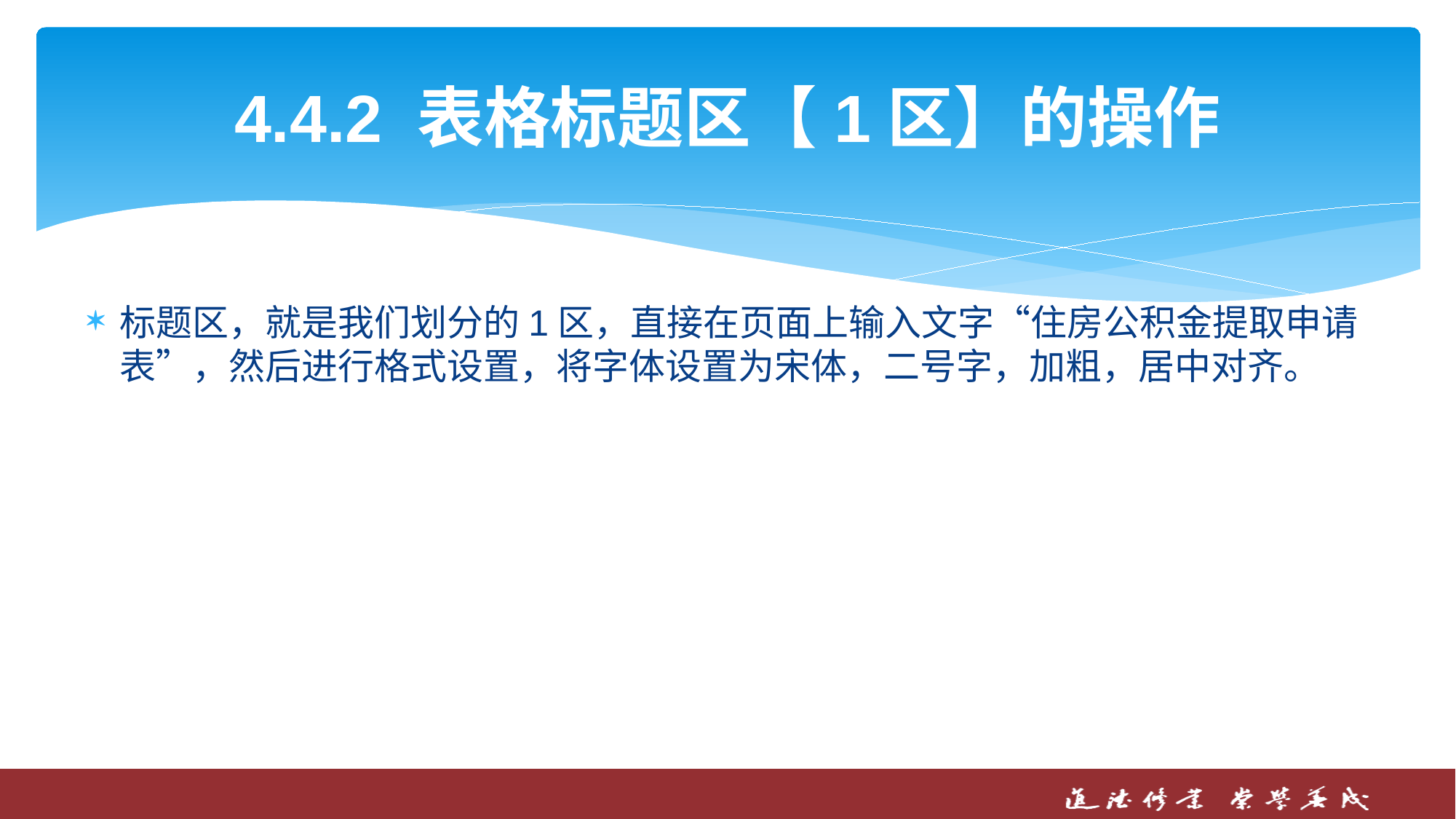

# 4.4.2 表格标题区【1区】的操作
标题区，就是我们划分的1区，直接在页面上输入文字“住房公积金提取申请表”，然后进行格式设置，将字体设置为宋体，二号字，加粗，居中对齐。